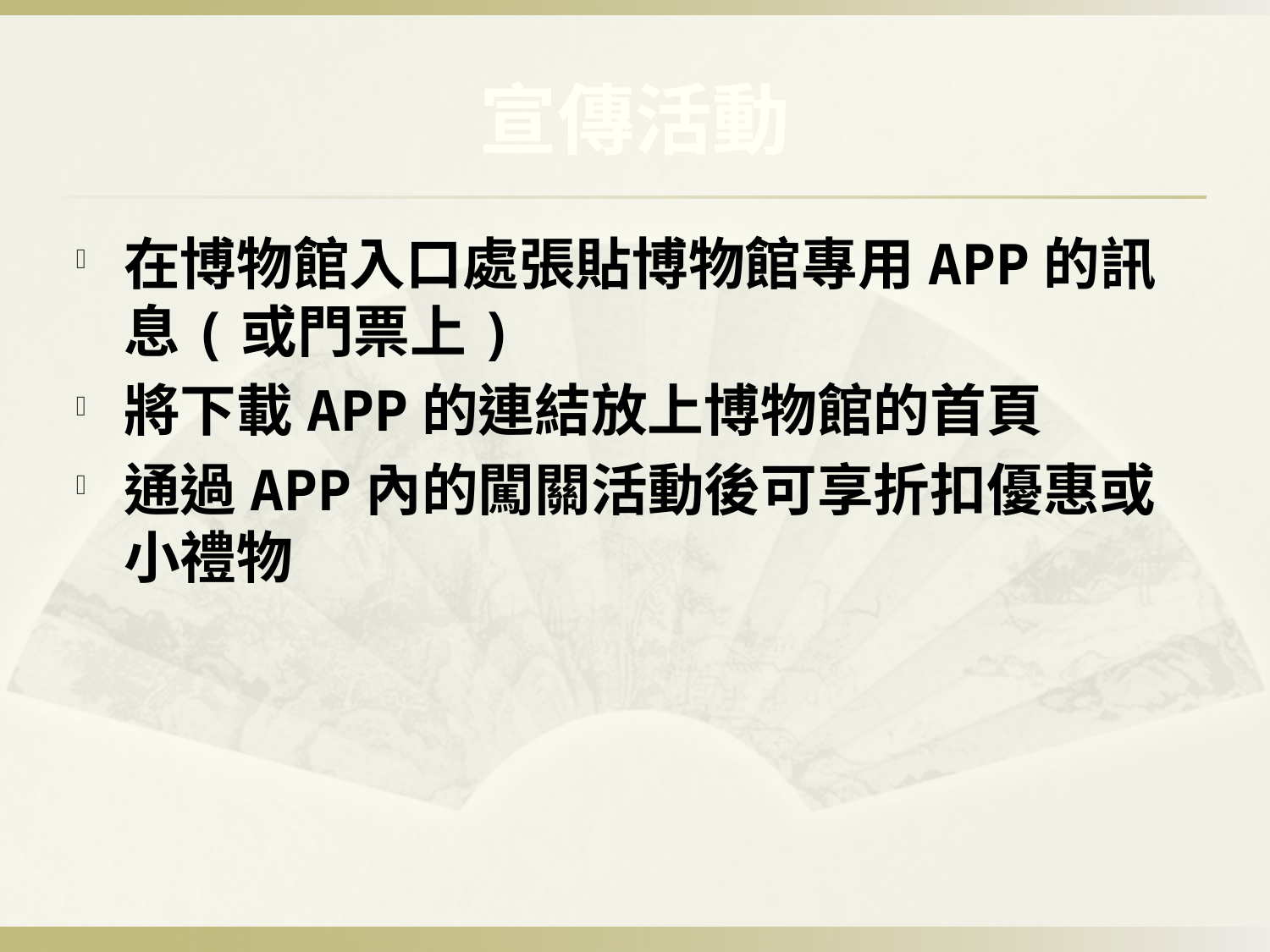

# 宣傳活動
在博物館入口處張貼博物館專用APP的訊息(或門票上)
將下載APP的連結放上博物館的首頁
通過APP內的闖關活動後可享折扣優惠或小禮物